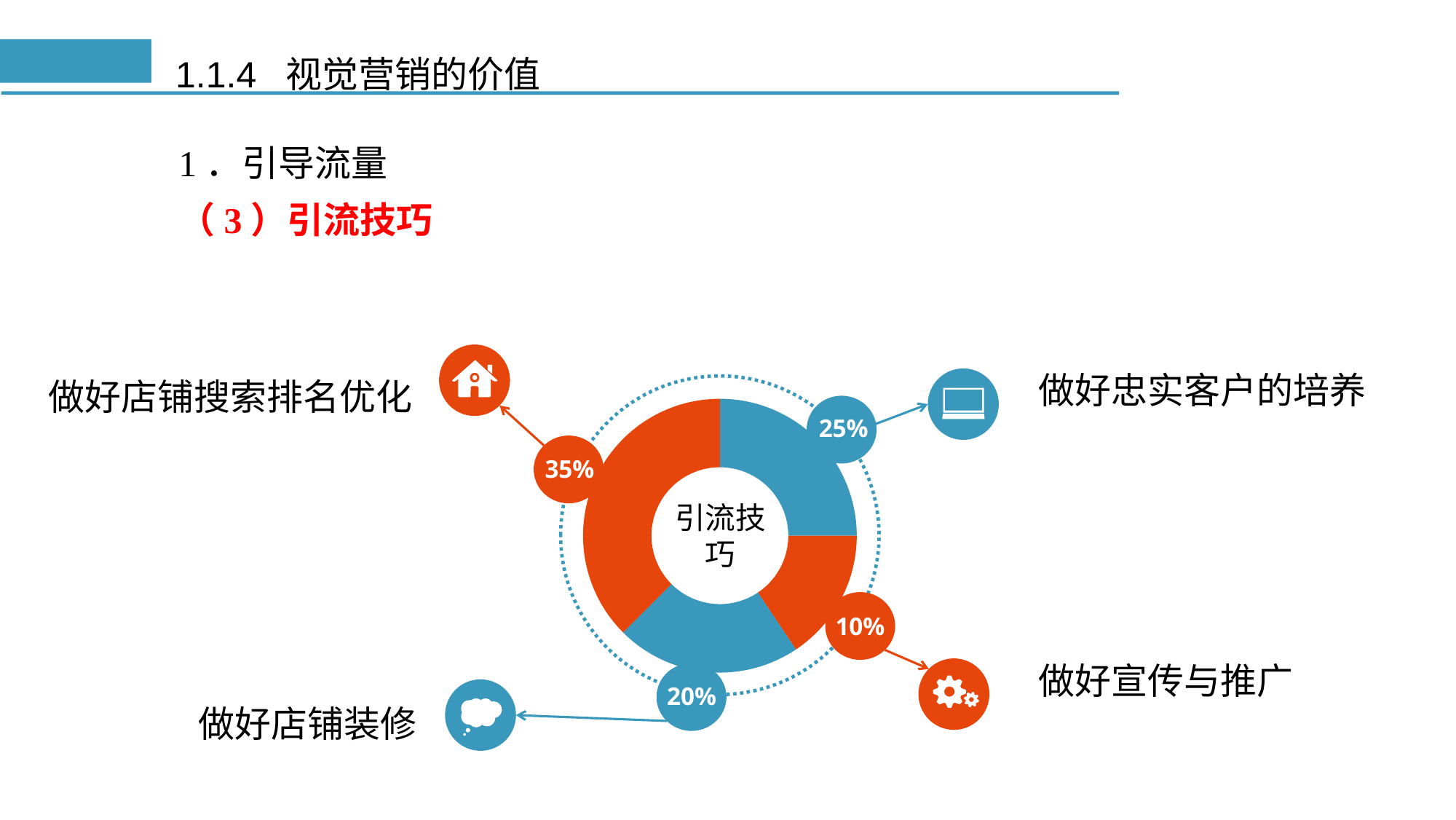

# 1.1.4  视觉营销的价值
1．引导流量
（3）引流技巧

35%
做好忠实客户的培养

25%
做好店铺搜索排名优化

### Chart

| Category | Sales |
|---|---|
| 1st Qtr | 8.0 |
| 2nd Qtr | 5.0 |
| 3rd Qtr | 7.0 |
| 4th Qtr | 12.0 |
引流技巧

10%

做好宣传与推广

20%

做好店铺装修